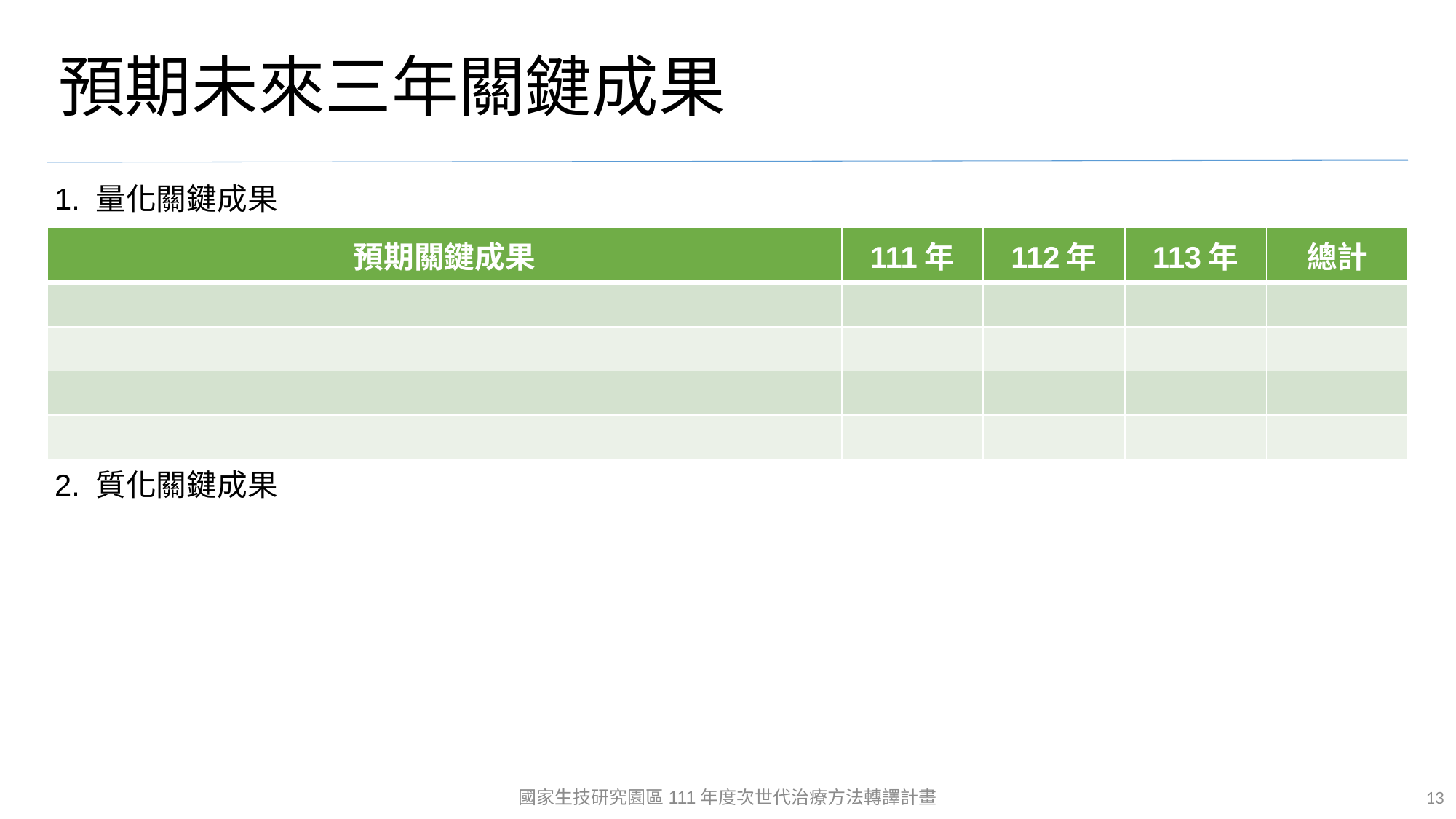

# 預期未來三年關鍵成果
1. 量化關鍵成果
| 預期關鍵成果 | 111年 | 112年 | 113年 | 總計 |
| --- | --- | --- | --- | --- |
|  |  |  |  |  |
|  |  |  |  |  |
|  |  |  |  |  |
|  |  |  |  |  |
2. 質化關鍵成果

國家生技研究園區111年度次世代治療方法轉譯計畫
13